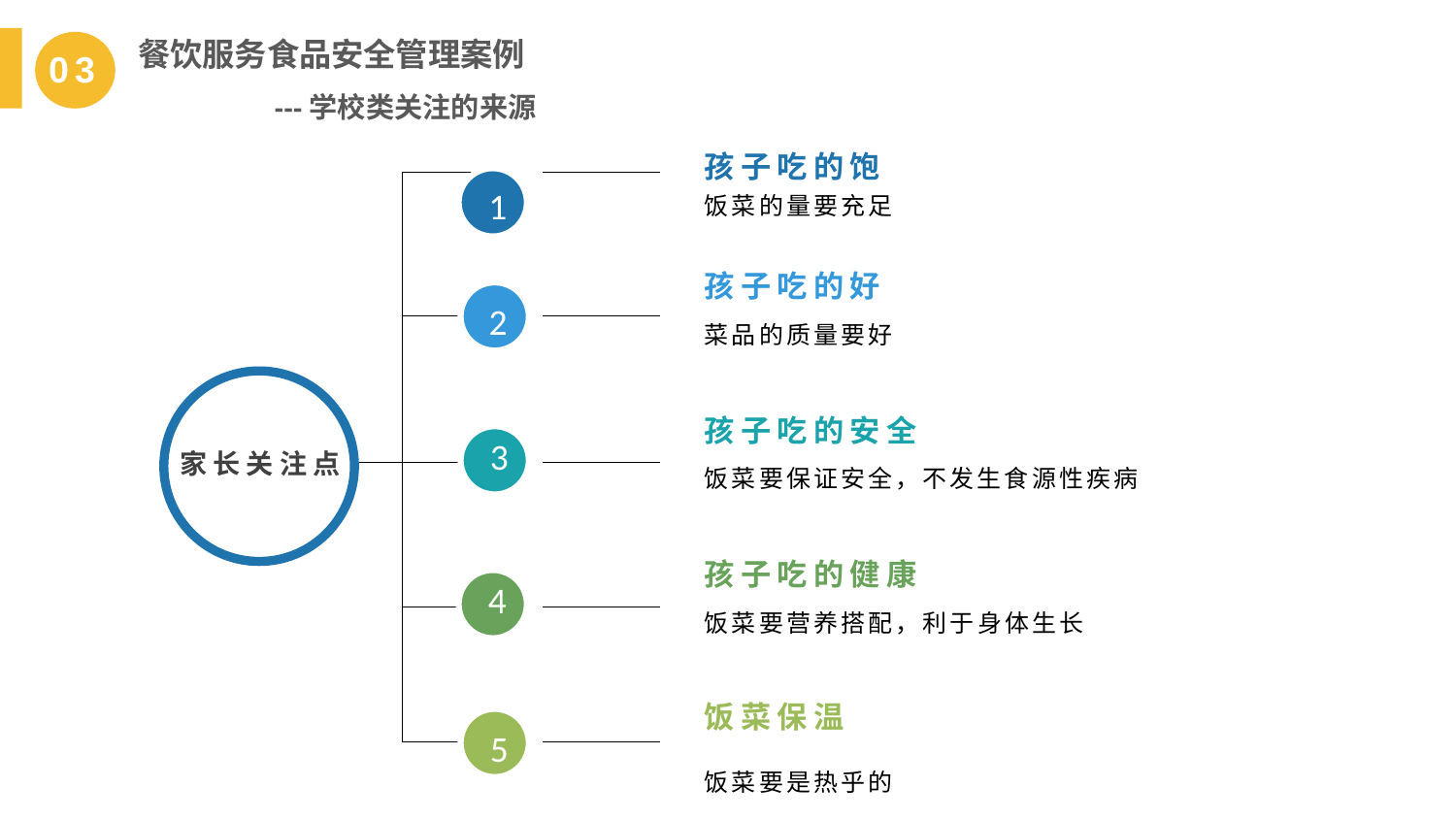

餐饮服务食品安全管理案例
                 ---学校类关注的来源

03
孩子吃的饱

1
饭菜的量要充足
孩子吃的好

2
菜品的质量要好

孩子吃的安全

3
家长关注点
饭菜要保证安全，不发生食源性疾病
孩子吃的健康

4
饭菜要营养搭配，利于身体生长

饭菜保温

5
饭菜要是热乎的